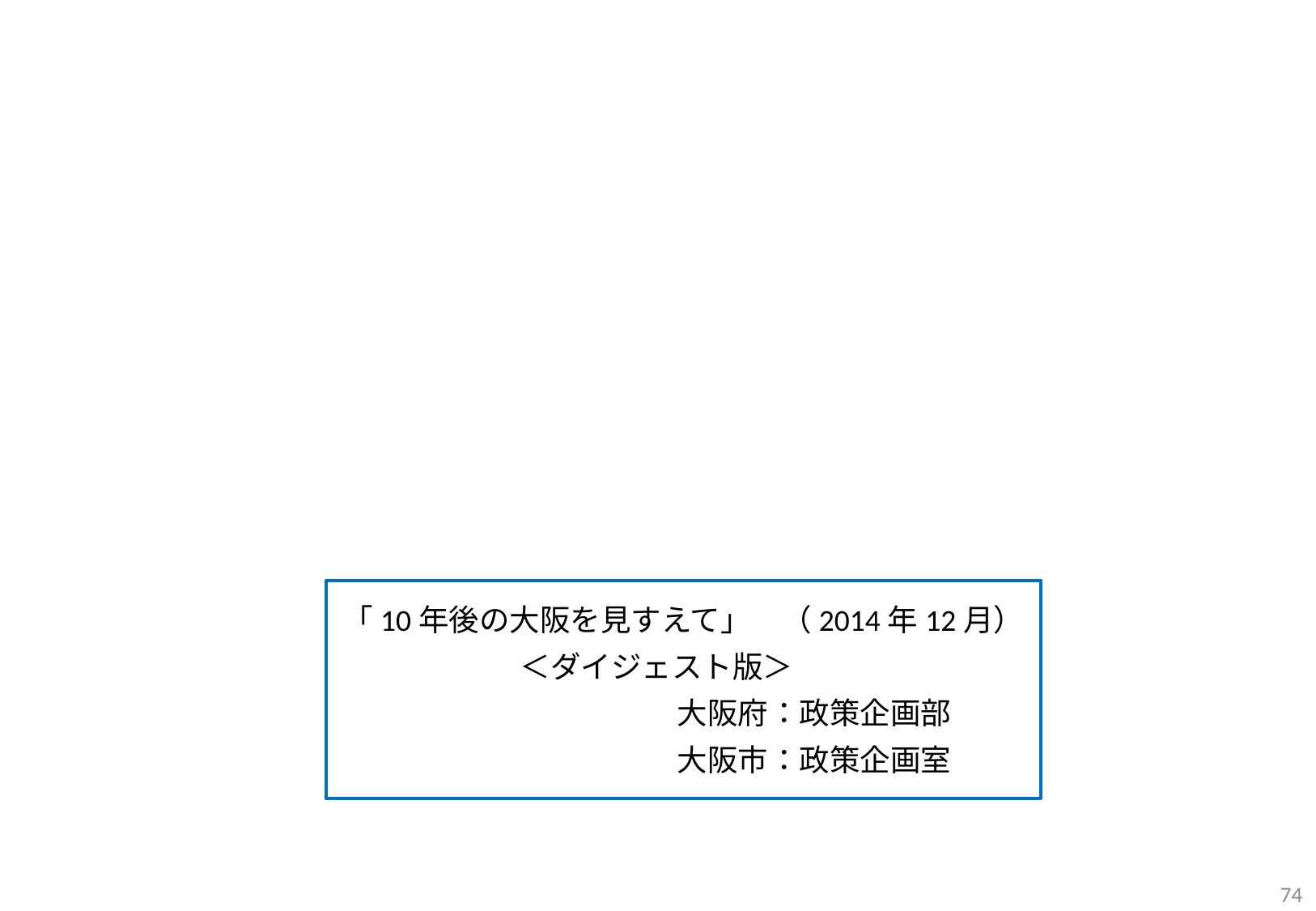

「10年後の大阪を見すえて」　（2014年12月）
　　　　　　＜ダイジェスト版＞
　                                             大阪府：政策企画部
　                                             大阪市：政策企画室
74